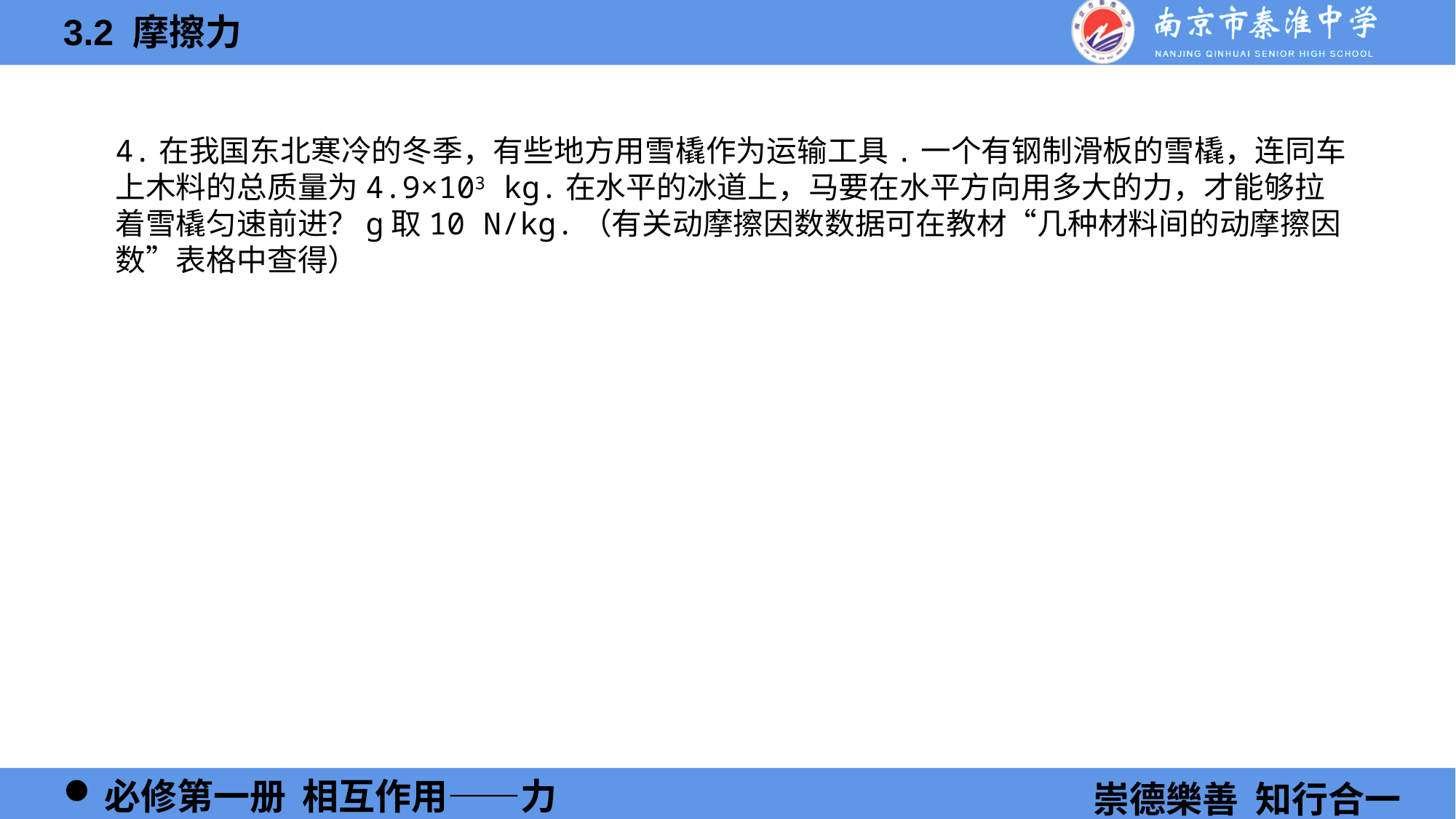

4.在我国东北寒冷的冬季，有些地方用雪橇作为运输工具.一个有钢制滑板的雪橇，连同车上木料的总质量为4.9×103 kg.在水平的冰道上，马要在水平方向用多大的力，才能够拉着雪橇匀速前进？g取10 N/kg.（有关动摩擦因数数据可在教材“几种材料间的动摩擦因数”表格中查得）